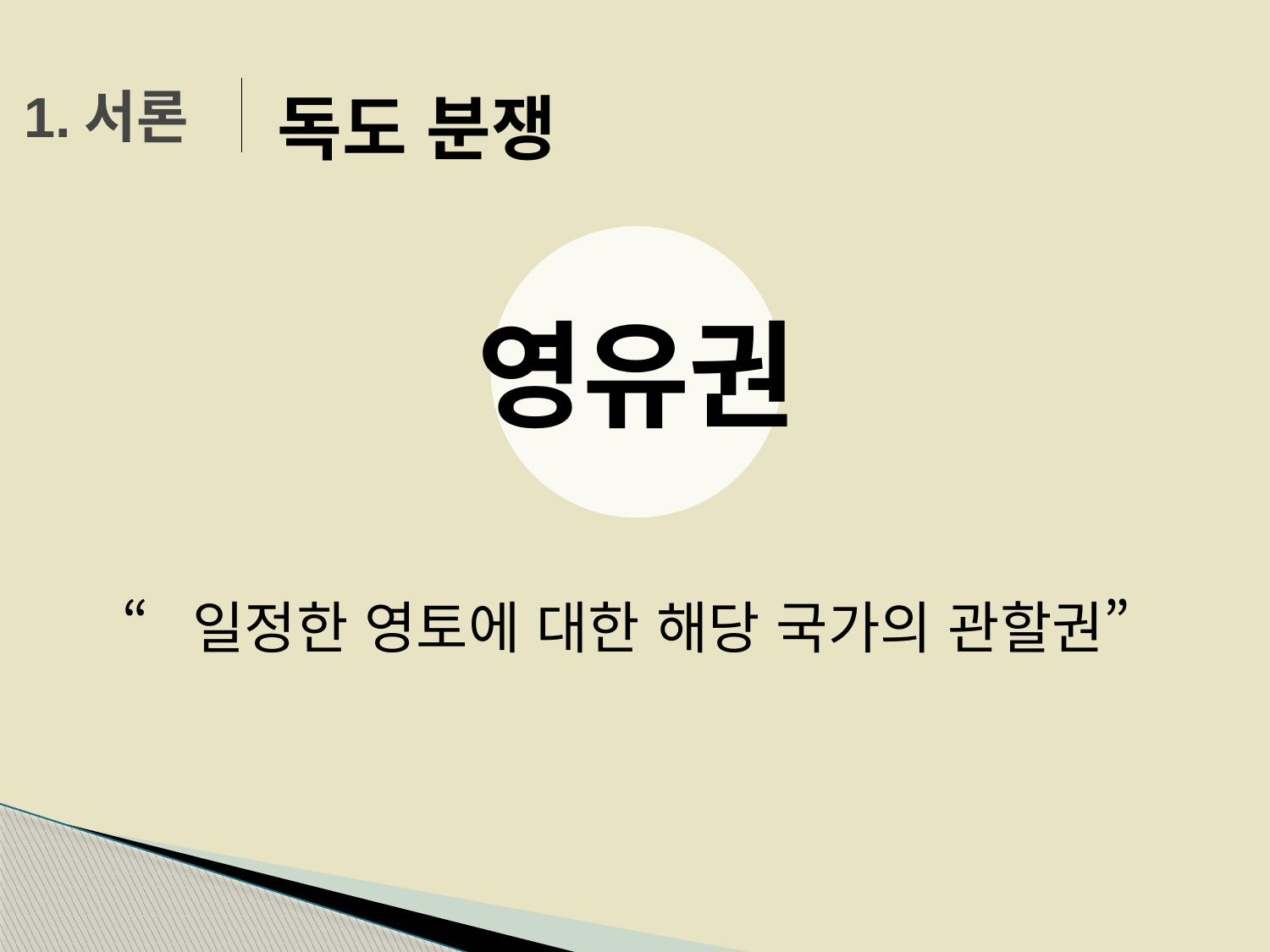

# 1.서론
독도 분쟁
영유권
“일정한 영토에 대한 해당 국가의 관할권”